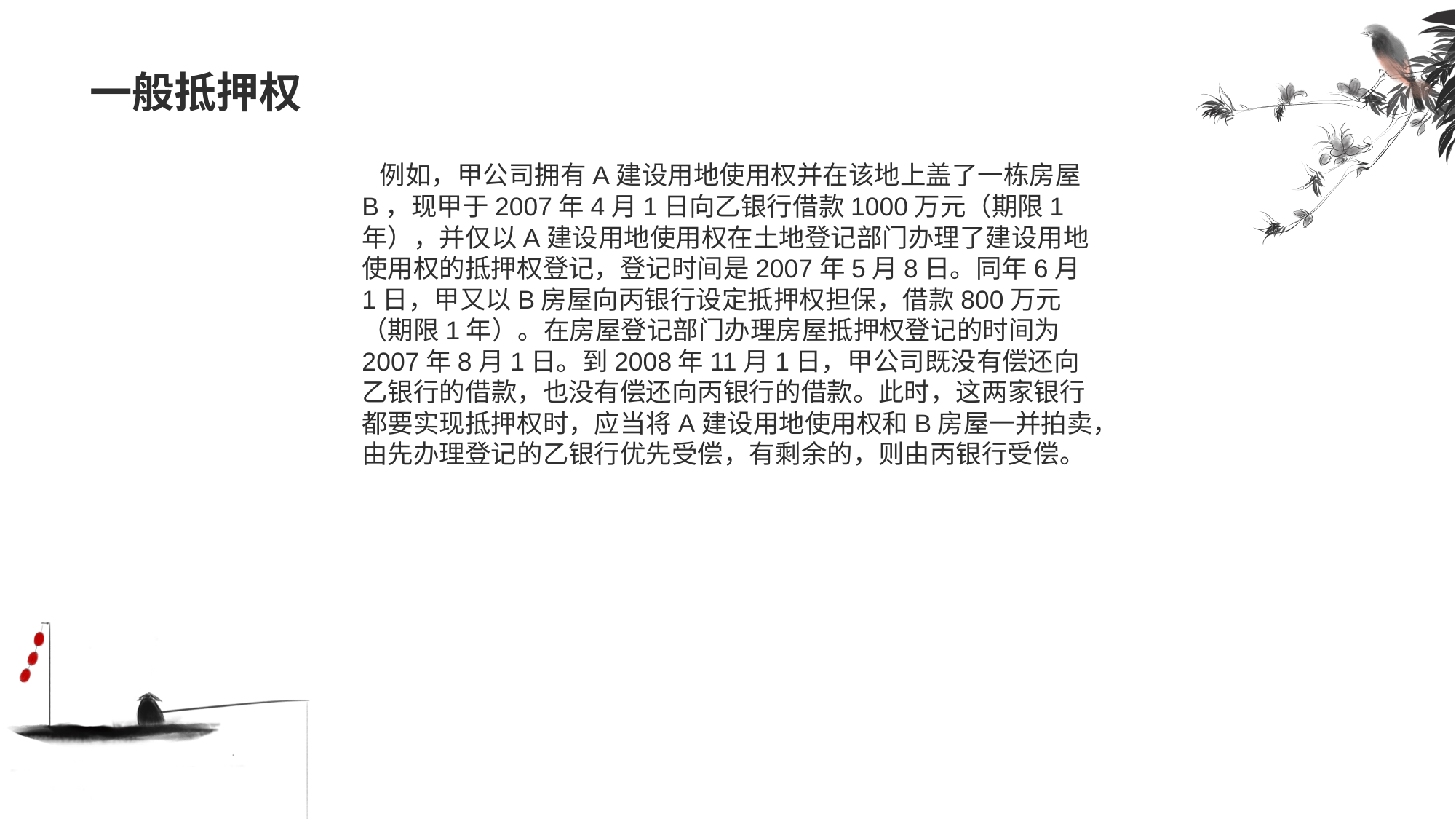

# 一般抵押权

  例如，甲公司拥有A建设用地使用权并在该地上盖了一栋房屋B，现甲于2007年4月1日向乙银行借款1000万元（期限1年），并仅以A建设用地使用权在土地登记部门办理了建设用地使用权的抵押权登记，登记时间是2007年5月8日。同年6月1日，甲又以B房屋向丙银行设定抵押权担保，借款800万元（期限1年）。在房屋登记部门办理房屋抵押权登记的时间为2007年8月1日。到2008年11月1日，甲公司既没有偿还向乙银行的借款，也没有偿还向丙银行的借款。此时，这两家银行都要实现抵押权时，应当将A建设用地使用权和B房屋一并拍卖，由先办理登记的乙银行优先受偿，有剩余的，则由丙银行受偿。
87